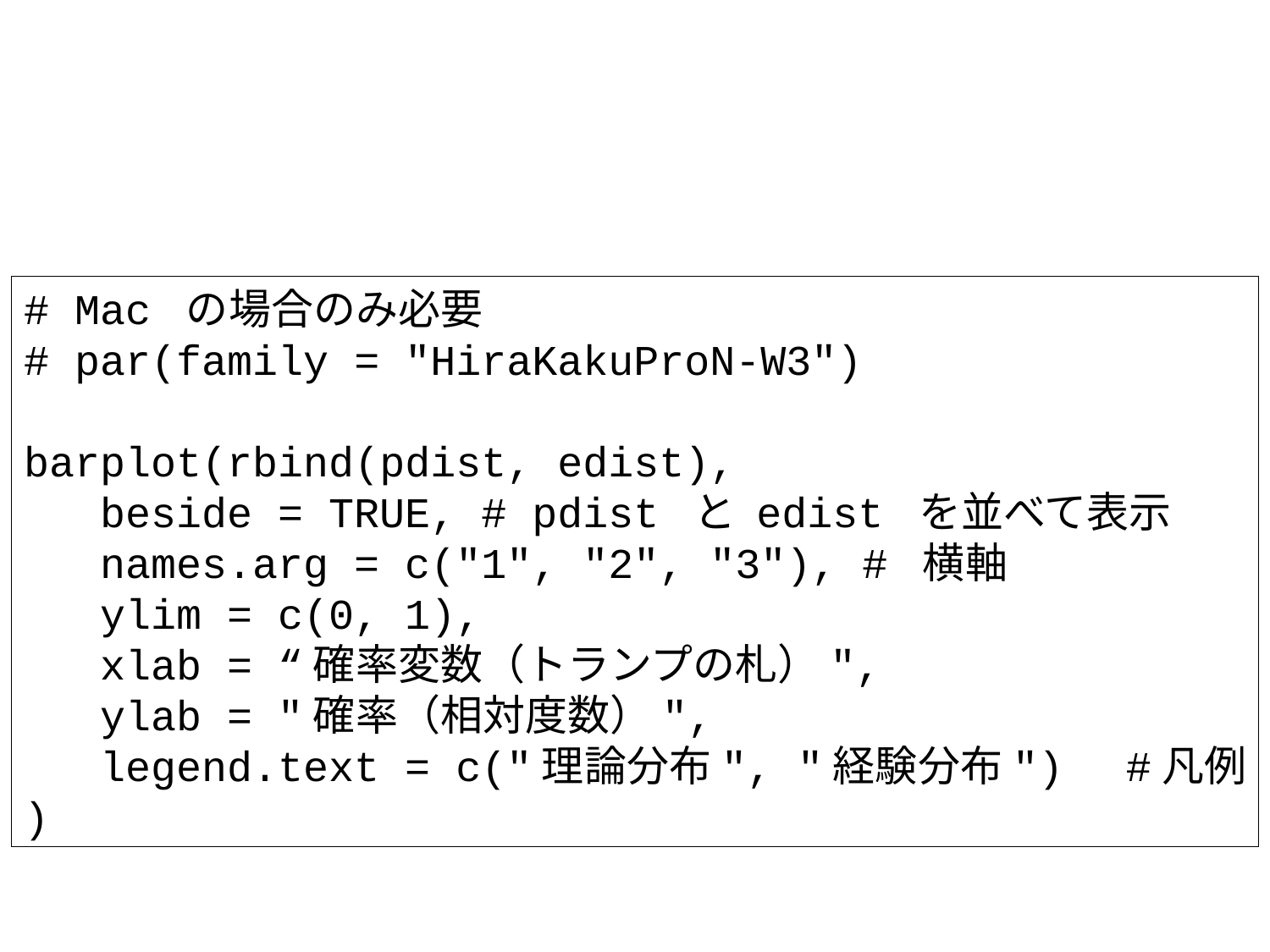

#
# Mac の場合のみ必要
# par(family = "HiraKakuProN-W3")

barplot(rbind(pdist, edist),
   beside = TRUE, # pdist と edist を並べて表示
   names.arg = c("1", "2", "3"), # 横軸
   ylim = c(0, 1),
   xlab = “確率変数（トランプの札）",
   ylab = "確率（相対度数）",
   legend.text = c("理論分布", "経験分布")　#凡例
)